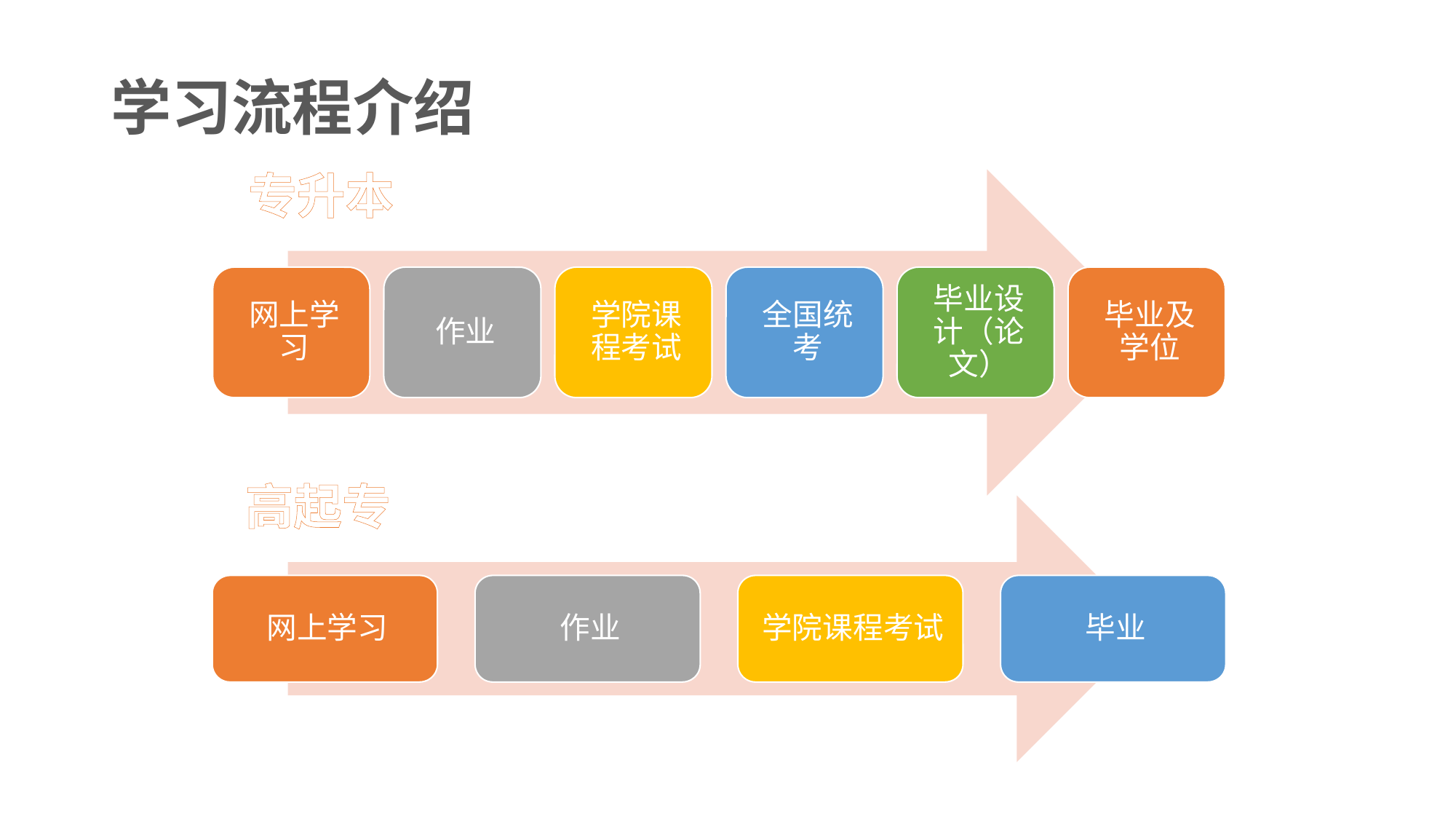

# 学习流程介绍
专升本
网上学习
作业
学院课程考试
全国统考
毕业设计（论文）
毕业及学位
高起专
网上学习
作业
学院课程考试
毕业